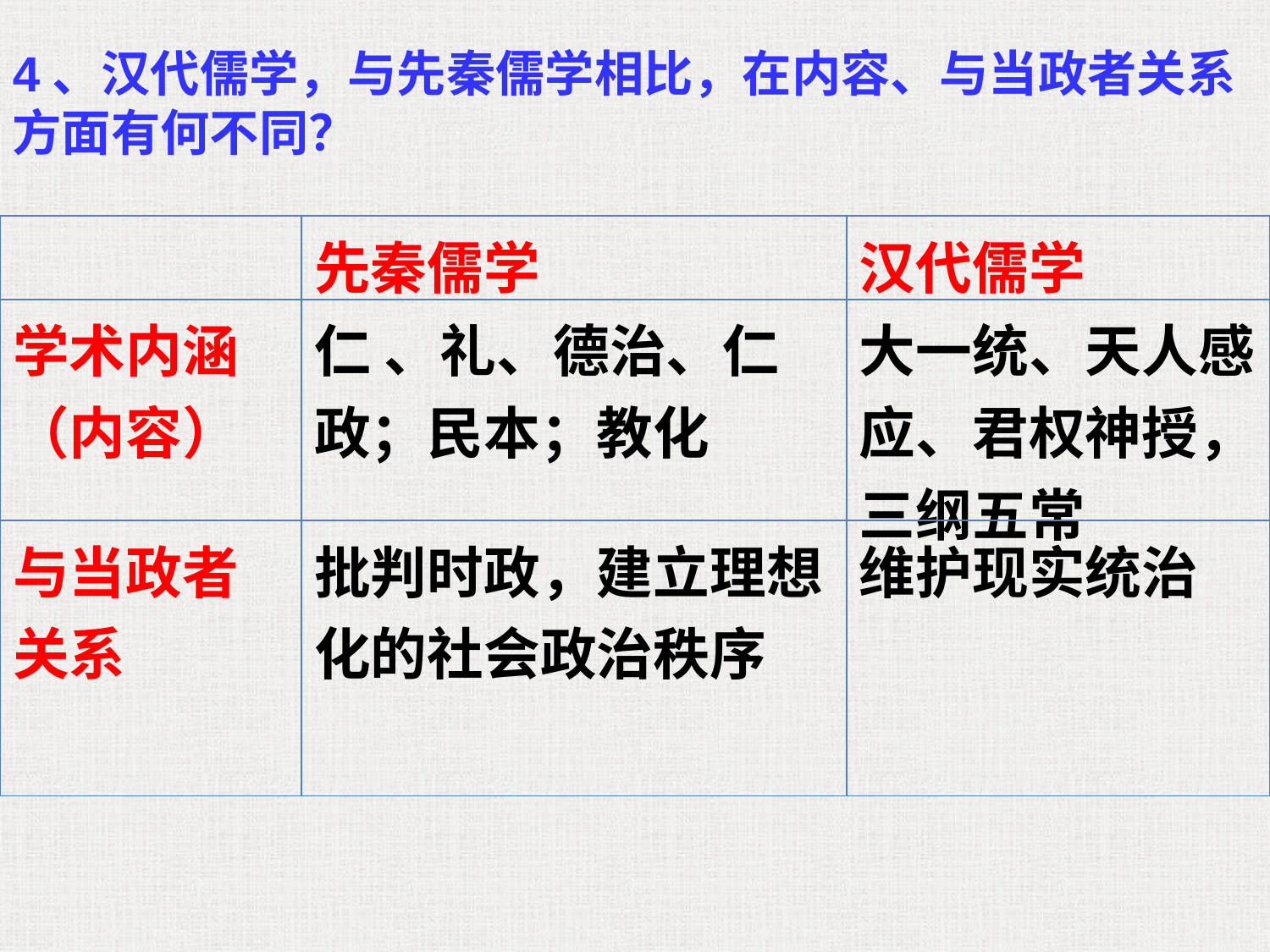

4、汉代儒学，与先秦儒学相比，在内容、与当政者关系方面有何不同？
|  | 先秦儒学 | 汉代儒学 |
| --- | --- | --- |
| 学术内涵（内容） | 仁 、礼、德治、仁政；民本；教化 | 大一统、天人感应、君权神授，三纲五常 |
| 与当政者关系 | 批判时政，建立理想化的社会政治秩序 | 维护现实统治 |